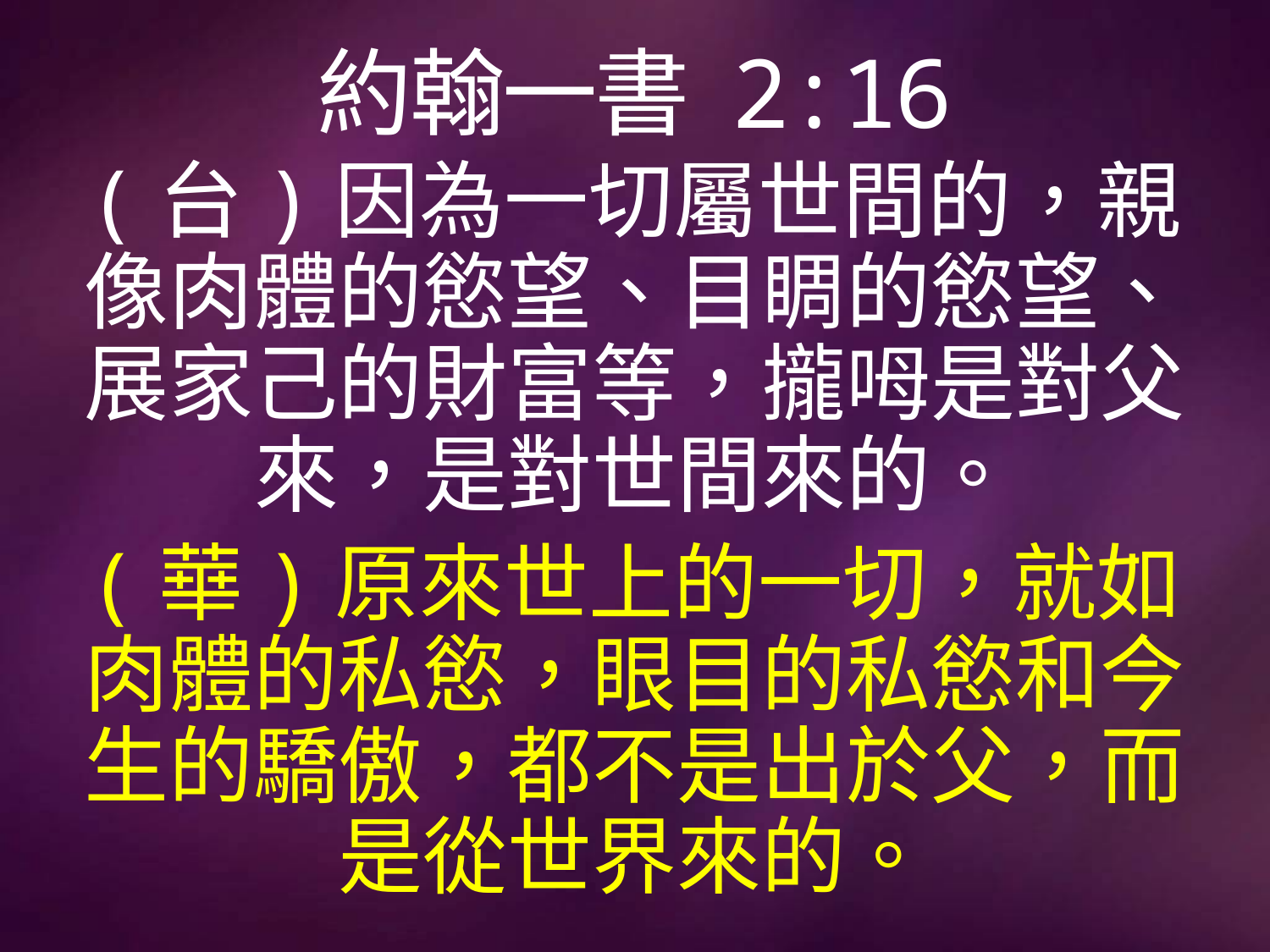

# 約翰一書 2:16
(台)因為一切屬世間的，親像肉體的慾望、目睭的慾望、展家己的財富等，攏呣是對父來，是對世間來的。
(華)原來世上的一切，就如肉體的私慾，眼目的私慾和今生的驕傲，都不是出於父，而是從世界來的。